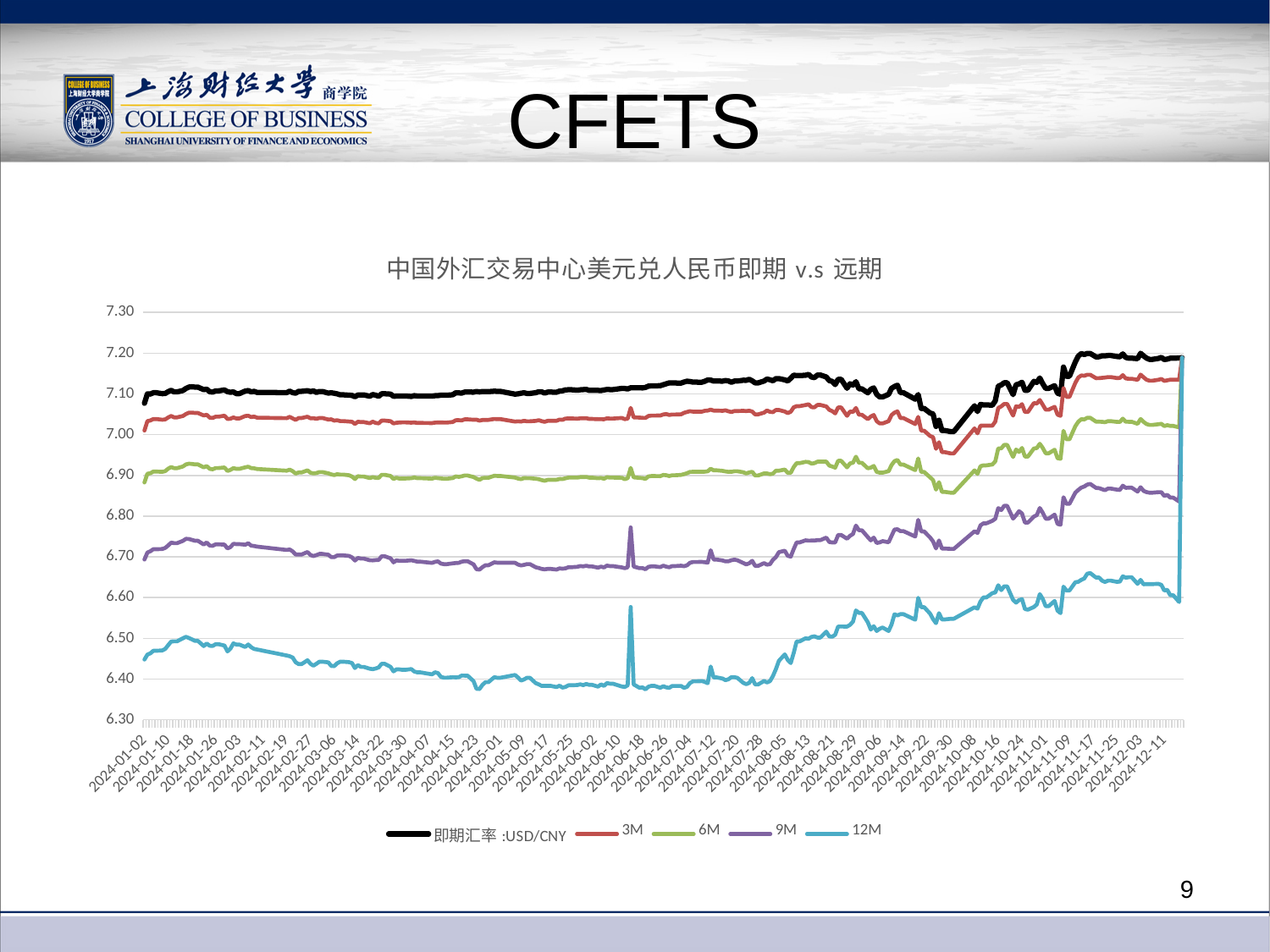

# CFETS

### Chart: 中国外汇交易中心美元兑人民币即期v.s 远期

| Category | 即期汇率:USD/CNY | 3M | 6M | 9M | 12M |
|---|---|---|---|---|---|
| 45293 | 7.077 | 7.010324 | 6.882724 | 6.693423999999999 | 6.4479239999999995 |
| 45294 | 7.1002 | 7.03325 | 6.90405 | 6.71055 | 6.46005 |
| 45295 | 7.0997 | 7.03481 | 6.90531 | 6.7138100000000005 | 6.463260000000001 |
| 45296 | 7.1029 | 7.0383 | 6.9094 | 6.7188 | 6.4695 |
| 45297 | 7.1029 | 7.0383 | 6.9094 | 6.7188 | 6.4695 |
| 45299 | 7.1006 | 7.0366 | 6.9087 | 6.7192 | 6.4703 |
| 45300 | 7.101 | 7.037376 | 6.910476 | 6.721976 | 6.4739759999999995 |
| 45301 | 7.1055 | 7.0423100000000005 | 6.916510000000001 | 6.72801 | 6.48331 |
| 45302 | 7.1087 | 7.0458 | 6.9205 | 6.7349 | 6.4921 |
| 45303 | 7.105 | 7.042349000000001 | 6.917849 | 6.733599000000001 | 6.492699000000001 |
| 45304 | 7.105 | 7.042349000000001 | 6.917849 | 6.733599000000001 | 6.492699000000001 |
| 45306 | 7.1084 | 7.045913 | 6.922013 | 6.739413 | 6.500313 |
| 45307 | 7.1134 | 7.0506 | 6.9270000000000005 | 6.7442 | 6.5037 |
| 45308 | 7.1168 | 7.053901 | 6.9287019999999995 | 6.743802 | 6.500801999999999 |
| 45309 | 7.1174 | 7.0540199999999995 | 6.92812 | 6.74172 | 6.49752 |
| 45310 | 7.1167 | 7.05336 | 6.92711 | 6.73961 | 6.49391 |
| 45311 | 7.1167 | 7.05336 | 6.92711 | 6.73961 | 6.49391 |
| 45313 | 7.1105 | 7.047 | 6.9197 | 6.7303 | 6.4811 |
| 45314 | 7.1117 | 7.04878 | 6.92298 | 6.7352799999999995 | 6.487279999999999 |
| 45315 | 7.1053 | 7.041799999999999 | 6.916099999999999 | 6.727599999999999 | 6.481849999999999 |
| 45316 | 7.1044 | 7.040922 | 6.914922 | 6.727122 | 6.481322 |
| 45317 | 7.1074 | 7.044087 | 6.918087 | 6.730687 | 6.485587 |
| 45318 | 7.1074 | 7.044085 | 6.918085 | 6.730684999999999 | 6.4855849999999995 |
| 45320 | 7.1097 | 7.046549 | 6.919449 | 6.730049 | 6.482249 |
| 45321 | 7.1055 | 7.038483 | 6.910883 | 6.720683 | 6.467983 |
| 45322 | 7.1039 | 7.0391 | 6.9135 | 6.72395 | 6.47485 |
| 45323 | 7.1049 | 7.042301 | 6.9179010000000005 | 6.732081000000001 | 6.487681000000001 |
| 45324 | 7.1006 | 7.0397 | 6.9161 | 6.7313 | 6.4847 |
| 45325 | 7.1006 | 7.0397 | 6.9161 | 6.7313 | 6.4847 |
| 45327 | 7.107 | 7.045756 | 6.919756 | 6.729755999999999 | 6.478905999999999 |
| 45328 | 7.1082 | 7.0464 | 6.9214 | 6.7334000000000005 | 6.485 |
| 45329 | 7.1049 | 7.043140999999999 | 6.917940999999999 | 6.727440999999999 | 6.478140999999999 |
| 45330 | 7.1063 | 7.044319 | 6.917419 | 6.7266189999999995 | 6.474019999999999 |
| 45331 | 7.1036 | 7.041675000000001 | 6.915675 | 6.725175 | 6.472675 |
| 45341 | 7.1032 | 7.04045 | 6.9116 | 6.71688 | 6.457879999999999 |
| 45342 | 7.1068 | 7.043699999999999 | 6.914193999999999 | 6.7181939999999996 | 6.456093999999999 |
| 45343 | 7.103 | 7.039759999999999 | 6.910259999999999 | 6.713409999999999 | 6.452909999999998 |
| 45344 | 7.1018 | 7.0363 | 6.9045819999999996 | 6.705781999999999 | 6.441281999999999 |
| 45345 | 7.1064 | 7.040806 | 6.907306 | 6.705806 | 6.436806 |
| 45346 | 7.1064 | 7.040806 | 6.907306 | 6.705806 | 6.436806 |
| 45348 | 7.108 | 7.044 | 6.9124 | 6.7119 | 6.446216 |
| 45349 | 7.1057 | 7.040039999999999 | 6.906496999999999 | 6.704576999999999 | 6.4374829999999985 |
| 45350 | 7.1075 | 7.0405 | 6.904945 | 6.701944999999999 | 6.432944999999999 |
| 45351 | 7.1036 | 7.0388 | 6.905788 | 6.704288 | 6.437588 |
| 45352 | 7.1059 | 7.0409 | 6.908188 | 6.707188 | 6.442688 |
| 45353 | 7.1059 | 7.0409 | 6.908188 | 6.707188 | 6.442688 |
| 45355 | 7.102 | 7.0370740000000005 | 6.905062000000001 | 6.705262000000001 | 6.441062000000001 |
| 45356 | 7.1027 | 7.037559 | 6.902559 | 6.699359 | 6.432359 |
| 45357 | 7.1016 | 7.034421 | 6.900781 | 6.699281 | 6.431782 |
| 45358 | 7.1002 | 7.03535 | 6.902950000000001 | 6.70335 | 6.438750000000001 |
| 45359 | 7.0978 | 7.033329 | 6.901994 | 6.7036940000000005 | 6.442694 |
| 45360 | 7.0978 | 7.033315 | 6.90198 | 6.70368 | 6.44268 |
| 45362 | 7.0969 | 7.032273 | 6.900373 | 6.702273 | 6.441573 |
| 45363 | 7.0963 | 7.031589 | 6.897189 | 6.698789 | 6.439289 |
| 45364 | 7.093 | 7.026313 | 6.891113 | 6.690913 | 6.427113 |
| 45365 | 7.0974 | 7.0317870000000005 | 6.898087 | 6.697437000000001 | 6.434337000000001 |
| 45366 | 7.0975 | 7.030865 | 6.897165 | 6.695665 | 6.429965 |
| 45367 | 7.0975 | 7.0308660000000005 | 6.897166 | 6.695666 | 6.429966 |
| 45369 | 7.0943 | 7.027901 | 6.893501 | 6.6916009999999995 | 6.425451 |
| 45370 | 7.0985 | 7.031874999999999 | 6.895574999999999 | 6.691374999999999 | 6.424374999999999 |
| 45371 | 7.0968 | 7.028788 | 6.894088 | 6.692088 | 6.425988 |
| 45372 | 7.0942 | 7.027705 | 6.893855 | 6.692355 | 6.428655 |
| 45373 | 7.1004 | 7.034599 | 6.901499 | 6.701499 | 6.437699 |
| 45374 | 7.1004 | 7.034599 | 6.901499 | 6.701499 | 6.437699 |
| 45376 | 7.0996 | 7.033125999999999 | 6.898625999999999 | 6.696406 | 6.430006 |
| 45377 | 7.0943 | 7.0275549999999996 | 6.8911549999999995 | 6.686455 | 6.418855 |
| 45378 | 7.0946 | 7.029199 | 6.894399 | 6.691399 | 6.423899 |
| 45379 | 7.0948 | 7.029861 | 6.892061 | 6.69004 | 6.42384 |
| 45380 | 7.095 | 7.0301 | 6.89245 | 6.6903500000000005 | 6.422750000000001 |
| 45381 | 7.095 | 7.0301 | 6.89245 | 6.6903500000000005 | 6.422750000000001 |
| 45383 | 7.0938 | 7.0294 | 6.8932 | 6.6917 | 6.4247 |
| 45384 | 7.0957 | 7.03 | 6.8950000000000005 | 6.69 | 6.4187 |
| 45385 | 7.0949 | 7.0288 | 6.8933 | 6.688204 | 6.416509 |
| 45386 | 7.0949 | 7.0288 | 6.8933 | 6.688204 | 6.416509 |
| 45390 | 7.0947 | 7.0283999999999995 | 6.8919999999999995 | 6.685205999999999 | 6.411611999999999 |
| 45391 | 7.0956 | 7.0295000000000005 | 6.8942000000000005 | 6.6877 | 6.4167000000000005 |
| 45392 | 7.0959 | 7.029850000000001 | 6.893250000000001 | 6.688950000000001 | 6.4147500000000015 |
| 45393 | 7.0968 | 7.03005 | 6.89255 | 6.68345 | 6.40525 |
| 45394 | 7.0967 | 7.0296 | 6.8918 | 6.6821 | 6.4035 |
| 45395 | 7.0967 | 7.0296 | 6.8918 | 6.6821 | 6.4035 |
| 45397 | 7.0979 | 7.0311 | 6.8935 | 6.684 | 6.4045000000000005 |
| 45398 | 7.1028 | 7.0354 | 6.8975 | 6.6849 | 6.4041999999999994 |
| 45399 | 7.1025 | 7.0355 | 6.8964 | 6.6853 | 6.404599999999999 |
| 45400 | 7.102 | 7.03496 | 6.89776 | 6.68816 | 6.40866 |
| 45401 | 7.1046 | 7.03757 | 6.89982 | 6.68932 | 6.40852 |
| 45402 | 7.1046 | 7.03757 | 6.89982 | 6.68932 | 6.40852 |
| 45404 | 7.1043 | 7.0365 | 6.896 | 6.6815 | 6.395 |
| 45405 | 7.1059 | 7.0367 | 6.8921 | 6.6696 | 6.3761 |
| 45406 | 7.1048 | 7.0344 | 6.8891 | 6.6687 | 6.3757 |
| 45407 | 7.1058 | 7.03605 | 6.893350000000001 | 6.67475 | 6.385750000000001 |
| 45408 | 7.1056 | 7.036299 | 6.894099 | 6.679399 | 6.392399 |
| 45409 | 7.1056 | 7.036299 | 6.894099 | 6.679399 | 6.392399 |
| 45411 | 7.1066 | 7.03845 | 6.89915 | 6.686649999999999 | 6.404649999999999 |
| 45412 | 7.1063 | 7.0382 | 6.8987 | 6.6857 | 6.4032 |
| 45413 | 7.1063 | 7.0382 | 6.8987 | 6.6857 | 6.4032 |
| 45418 | 7.0994 | 7.0321 | 6.89475 | 6.68545 | 6.41005 |
| 45419 | 7.1002 | 7.03284 | 6.8922300000000005 | 6.68123 | 6.4040300000000006 |
| 45420 | 7.1016 | 7.03205 | 6.890839 | 6.678839 | 6.396339 |
| 45421 | 7.1028 | 7.033984 | 6.893384 | 6.680184000000001 | 6.398974000000001 |
| 45422 | 7.1011 | 7.0328 | 6.8932 | 6.6822 | 6.4032 |
| 45423 | 7.1011 | 7.0328 | 6.8932 | 6.6822 | 6.4032 |
| 45425 | 7.103 | 7.033799999999999 | 6.891799999999999 | 6.674299999999999 | 6.389899999999999 |
| 45426 | 7.1053 | 7.035499 | 6.890699 | 6.672699 | 6.387052 |
| 45427 | 7.1049 | 7.033100999999999 | 6.888501 | 6.670300999999999 | 6.383201 |
| 45428 | 7.102 | 7.0315 | 6.886900000000001 | 6.669300000000001 | 6.383300000000001 |
| 45429 | 7.1045 | 7.03395 | 6.88915 | 6.67045 | 6.38345 |
| 45430 | 7.1045 | 7.03395 | 6.88915 | 6.67045 | 6.38345 |
| 45432 | 7.1042 | 7.034038 | 6.8893379999999995 | 6.668837999999999 | 6.380437999999999 |
| 45433 | 7.1069 | 7.03702 | 6.89122 | 6.67162 | 6.38387 |
| 45434 | 7.1077 | 7.036412 | 6.891012 | 6.6709119999999995 | 6.379111999999999 |
| 45435 | 7.1098 | 7.0394559999999995 | 6.892956 | 6.671756 | 6.380756 |
| 45436 | 7.1102 | 7.039874999999999 | 6.894575 | 6.674575 | 6.384775 |
| 45437 | 7.1102 | 7.039874999999999 | 6.894575 | 6.674575 | 6.384775 |
| 45439 | 7.1091 | 7.03916 | 6.89461 | 6.67561 | 6.38541 |
| 45440 | 7.1101 | 7.040006 | 6.895806 | 6.677406 | 6.387106 |
| 45441 | 7.1106 | 7.04047 | 6.89587 | 6.6766700000000005 | 6.3851700000000005 |
| 45442 | 7.1111 | 7.040475000000001 | 6.896175 | 6.678175 | 6.388075000000001 |
| 45443 | 7.1088 | 7.038556 | 6.894456 | 6.676456 | 6.3858559999999995 |
| 45444 | 7.1088 | 7.038556 | 6.894456 | 6.676456 | 6.3858559999999995 |
| 45446 | 7.1086 | 7.038 | 6.893000000000001 | 6.673500000000001 | 6.381500000000001 |
| 45447 | 7.1083 | 7.0380009999999995 | 6.893700999999999 | 6.676000999999999 | 6.387001 |
| 45448 | 7.1097 | 7.037710000000001 | 6.89181 | 6.674110000000001 | 6.383310000000001 |
| 45449 | 7.1108 | 7.040055000000001 | 6.8956550000000005 | 6.678555 | 6.390205 |
| 45450 | 7.1106 | 7.0394 | 6.8946499999999995 | 6.67725 | 6.38875 |
| 45451 | 7.1106 | 7.0394 | 6.8946499999999995 | 6.67725 | 6.38875 |
| 45454 | 7.1135 | 7.041015 | 6.894115 | 6.6741150000000005 | 6.381915 |
| 45455 | 7.1133 | 7.0381 | 6.8907 | 6.6723 | 6.3808 |
| 45456 | 7.1122 | 7.0393419999999995 | 6.893342 | 6.674341999999999 | 6.384741999999999 |
| 45457 | 7.1151 | 7.065655 | 6.918455 | 6.772355999999999 | 6.5770219999999995 |
| 45458 | 7.1151 | 7.042425 | 6.895225 | 6.676025 | 6.387025 |
| 45460 | 7.1149 | 7.04191 | 6.89391 | 6.67221 | 6.3785099999999995 |
| 45461 | 7.1148 | 7.041225 | 6.893225 | 6.6724250000000005 | 6.379825 |
| 45462 | 7.1159 | 7.041105 | 6.8915049999999995 | 6.6697049999999996 | 6.374705 |
| 45463 | 7.1192 | 7.04581 | 6.89761 | 6.67541 | 6.381410000000001 |
| 45464 | 7.1196 | 7.0468 | 6.8984000000000005 | 6.6767 | 6.3834 |
| 45465 | 7.1196 | 7.0468 | 6.8984000000000005 | 6.6767 | 6.3834 |
| 45467 | 7.1201 | 7.0469 | 6.89816 | 6.67486 | 6.37856 |
| 45468 | 7.1225 | 7.049569999999999 | 6.901153999999999 | 6.678344999999999 | 6.3825449999999995 |
| 45469 | 7.1248 | 7.050587999999999 | 6.900487999999999 | 6.675987999999999 | 6.379688 |
| 45470 | 7.127 | 7.048425 | 6.898425 | 6.674524999999999 | 6.378524999999999 |
| 45471 | 7.1268 | 7.049431 | 6.900431 | 6.677331000000001 | 6.3831310000000006 |
| 45472 | 7.1268 | 7.049431 | 6.900431 | 6.677331000000001 | 6.3831310000000006 |
| 45474 | 7.1265 | 7.049825 | 6.901225 | 6.678225 | 6.383225 |
| 45475 | 7.1291 | 7.053555 | 6.903255000000001 | 6.677055 | 6.378555 |
| 45476 | 7.1312 | 7.05565 | 6.90525 | 6.679119999999999 | 6.38092 |
| 45477 | 7.1305 | 7.0576 | 6.9086 | 6.685398999999999 | 6.390299 |
| 45478 | 7.1289 | 7.05655 | 6.908849999999999 | 6.6873499999999995 | 6.39455 |
| 45479 | 7.1289 | 7.05655 | 6.908849999999999 | 6.6873499999999995 | 6.39455 |
| 45481 | 7.1286 | 7.056347 | 6.909147 | 6.687647 | 6.395047 |
| 45482 | 7.131 | 7.058555 | 6.909055 | 6.686905 | 6.393305000000001 |
| 45483 | 7.1342 | 7.0591159999999995 | 6.910066 | 6.685765999999999 | 6.389866 |
| 45484 | 7.1339 | 7.06135 | 6.91635 | 6.716150000000001 | 6.430750000000001 |
| 45485 | 7.1315 | 7.0591099999999996 | 6.912509999999999 | 6.693409999999999 | 6.404209999999999 |
| 45486 | 7.1315 | 7.0591099999999996 | 6.912509999999999 | 6.693409999999999 | 6.404209999999999 |
| 45488 | 7.1313 | 7.05848 | 6.91118 | 6.69118 | 6.4013800000000005 |
| 45489 | 7.1328 | 7.059794999999999 | 6.909694999999999 | 6.688895 | 6.397295 |
| 45490 | 7.1318 | 7.05719 | 6.90869 | 6.68919 | 6.39969 |
| 45491 | 7.1285 | 7.055499999999999 | 6.908799999999999 | 6.6918 | 6.4048 |
| 45492 | 7.1315 | 7.057963 | 6.910163 | 6.693212 | 6.404661 |
| 45493 | 7.1315 | 7.057963 | 6.910163 | 6.691663 | 6.403112 |
| 45495 | 7.1335 | 7.0584999999999996 | 6.907699999999999 | 6.684899999999999 | 6.390749999999999 |
| 45496 | 7.1334 | 7.057848 | 6.904738 | 6.681438 | 6.387638 |
| 45497 | 7.1358 | 7.058851 | 6.907350999999999 | 6.6843509999999995 | 6.390751 |
| 45498 | 7.1321 | 7.056619 | 6.908819 | 6.690319000000001 | 6.402319 |
| 45499 | 7.127 | 7.0497499999999995 | 6.899749999999999 | 6.677749999999999 | 6.386749999999998 |
| 45500 | 7.127 | 7.0497499999999995 | 6.899749999999999 | 6.677749999999999 | 6.386749999999998 |
| 45502 | 7.1316 | 7.054024999999999 | 6.9049249999999995 | 6.684625 | 6.3954249999999995 |
| 45503 | 7.1364 | 7.059295 | 6.904795 | 6.680795 | 6.391795 |
| 45504 | 7.1346 | 7.0559389999999995 | 6.9031389999999995 | 6.682138999999999 | 6.3951389999999995 |
| 45505 | 7.1323 | 7.055263 | 6.904263 | 6.692737 | 6.4075370000000005 |
| 45506 | 7.1376 | 7.060535 | 6.911535 | 6.699431 | 6.424430999999999 |
| 45507 | 7.1376 | 7.060535 | 6.911535 | 6.711535 | 6.444934999999999 |
| 45509 | 7.1345 | 7.0568 | 6.9143 | 6.7151 | 6.4605999999999995 |
| 45510 | 7.1318 | 7.052931 | 6.906231 | 6.702434 | 6.446934000000001 |
| 45511 | 7.1386 | 7.056297000000001 | 6.906497000000001 | 6.700597000000001 | 6.439397000000001 |
| 45512 | 7.146 | 7.0672 | 6.9205 | 6.7191 | 6.4641 |
| 45513 | 7.1449 | 7.07005 | 6.9300500000000005 | 6.73545 | 6.49245 |
| 45514 | 7.1449 | 7.07005 | 6.9300500000000005 | 6.73545 | 6.49245 |
| 45516 | 7.1458 | 7.072701 | 6.933201 | 6.740601000000001 | 6.500101000000001 |
| 45517 | 7.1479 | 7.074556 | 6.932756 | 6.739756000000001 | 6.498956000000001 |
| 45518 | 7.1415 | 7.067495 | 6.928895 | 6.7399949999999995 | 6.503494999999999 |
| 45519 | 7.1399 | 7.067 | 6.93 | 6.739999999999999 | 6.504999999999999 |
| 45520 | 7.1464 | 7.0729869999999995 | 6.933787 | 6.7410369999999995 | 6.501886999999999 |
| 45521 | 7.1464 | 7.0729869999999995 | 6.933787 | 6.7410369999999995 | 6.501886999999999 |
| 45523 | 7.1415 | 7.0693 | 6.9338 | 6.747182 | 6.516381999999999 |
| 45524 | 7.1325 | 7.060960000000001 | 6.9241600000000005 | 6.73636 | 6.50476 |
| 45525 | 7.1307 | 7.057717 | 6.921667 | 6.735367 | 6.504067 |
| 45526 | 7.1228 | 7.052169999999999 | 6.918969999999999 | 6.735569999999999 | 6.508769999999999 |
| 45527 | 7.1358 | 7.06678 | 6.935779999999999 | 6.753779999999999 | 6.529079999999999 |
| 45528 | 7.1358 | 7.06678 | 6.935779999999999 | 6.753779999999999 | 6.529079999999999 |
| 45530 | 7.1139 | 7.04625 | 6.91975 | 6.7444999999999995 | 6.5287999999999995 |
| 45531 | 7.1249 | 7.056900000000001 | 6.9294 | 6.7518 | 6.5332 |
| 45532 | 7.1216 | 7.0556 | 6.9311 | 6.7562999999999995 | 6.541099999999999 |
| 45533 | 7.1299 | 7.06555 | 6.94585 | 6.7768500000000005 | 6.568350000000001 |
| 45534 | 7.1124 | 7.0488 | 6.930964 | 6.765364 | 6.562364 |
| 45535 | 7.1124 | 7.0488 | 6.930964 | 6.765364 | 6.562364 |
| 45537 | 7.1027 | 7.0379499999999995 | 6.91745 | 6.74855 | 6.53955 |
| 45538 | 7.1112 | 7.044501 | 6.919001000000001 | 6.740501000000001 | 6.521501000000001 |
| 45539 | 7.1148 | 7.0482499999999995 | 6.9232499999999995 | 6.747249999999999 | 6.529749999999999 |
| 45540 | 7.0989 | 7.0331 | 6.908766 | 6.734066 | 6.518066 |
| 45541 | 7.0925 | 7.027557 | 6.906757 | 6.735589 | 6.523589 |
| 45542 | 7.0925 | 7.027557 | 6.906757 | 6.7385589999999995 | 6.526559 |
| 45544 | 7.0989 | 7.033075 | 6.910275 | 6.735775 | 6.517975 |
| 45545 | 7.1136 | 7.048201 | 6.925401 | 6.751601 | 6.533901 |
| 45546 | 7.1182 | 7.0540009999999995 | 6.935001 | 6.767201 | 6.559101 |
| 45547 | 7.1214 | 7.0571 | 6.9379 | 6.7678 | 6.5562000000000005 |
| 45548 | 7.103 | 7.0408 | 6.9266 | 6.763299999999999 | 6.559399999999999 |
| 45549 | 7.103 | 7.0408 | 6.9266 | 6.763299999999999 | 6.559399999999999 |
| 45553 | 7.087 | 7.026 | 6.9129 | 6.749899999999999 | 6.545699999999999 |
| 45554 | 7.0983 | 7.043553 | 6.941403 | 6.790803 | 6.599303000000001 |
| 45555 | 7.0644 | 7.009625 | 6.908525 | 6.762525 | 6.576525 |
| 45556 | 7.0644 | 7.009625 | 6.908525 | 6.762525 | 6.576525 |
| 45558 | 7.0531 | 6.996785 | 6.895285 | 6.747485 | 6.560685 |
| 45559 | 7.051 | 6.99376 | 6.88846 | 6.73796 | 6.5472600000000005 |
| 45560 | 7.0202 | 6.96525 | 6.86515 | 6.72075 | 6.53725 |
| 45561 | 7.0354 | 6.98145 | 6.88335 | 6.74025 | 6.56175 |
| 45562 | 7.0101 | 6.957000000000001 | 6.859500000000001 | 6.720400000000001 | 6.5464 |
| 45563 | 7.0101 | 6.957000000000001 | 6.859500000000001 | 6.720400000000001 | 6.5464 |
| 45565 | 7.0074 | 6.9539 | 6.8575 | 6.7195 | 6.548 |
| 45566 | 7.0074 | 6.9539 | 6.8575 | 6.7195 | 6.548 |
| 45573 | 7.0709 | 7.0154 | 6.912299999999999 | 6.762899999999999 | 6.576251999999999 |
| 45574 | 7.0568 | 7.0031 | 6.903699 | 6.7588989999999995 | 6.572899 |
| 45575 | 7.0742 | 7.022047000000001 | 6.922547000000001 | 6.777447 | 6.590647000000001 |
| 45576 | 7.0731 | 7.02205 | 6.92465 | 6.78235 | 6.60035 |
| 45577 | 7.0731 | 7.02205 | 6.92465 | 6.78235 | 6.60035 |
| 45579 | 7.0723 | 7.02195 | 6.92675 | 6.78855 | 6.61095 |
| 45580 | 7.083 | 7.03205 | 6.9346499999999995 | 6.7936499999999995 | 6.61267 |
| 45581 | 7.1191 | 7.06554 | 6.96624 | 6.819739 | 6.630339 |
| 45582 | 7.122 | 7.0694 | 6.9664 | 6.815067 | 6.618267 |
| 45583 | 7.1274 | 7.075428 | 6.9749099999999995 | 6.825309999999999 | 6.627609999999999 |
| 45584 | 7.1274 | 7.0754 | 6.974882 | 6.825282 | 6.627581999999999 |
| 45586 | 7.0982 | 7.04675 | 6.945250000000001 | 6.793950000000001 | 6.5944 |
| 45587 | 7.1223 | 7.0695500000000004 | 6.963450000000001 | 6.802250000000001 | 6.587700000000001 |
| 45588 | 7.1245 | 7.0680000000000005 | 6.9575000000000005 | 6.812228 | 6.5937280000000005 |
| 45589 | 7.1286 | 7.074851 | 6.967351 | 6.806401 | 6.596201 |
| 45590 | 7.109 | 7.0557 | 6.9463 | 6.7843 | 6.572005 |
| 45591 | 7.109 | 7.0557 | 6.9463 | 6.7843 | 6.5703 |
| 45593 | 7.1307 | 7.07744 | 6.96594 | 6.79894 | 6.57684 |
| 45594 | 7.1283 | 7.076425 | 6.967125 | 6.802475 | 6.583175000000001 |
| 45595 | 7.139 | 7.085100000000001 | 6.9777000000000005 | 6.82 | 6.6085 |
| 45596 | 7.125 | 7.073424 | 6.9673240000000005 | 6.808324000000001 | 6.596824000000001 |
| 45597 | 7.1135 | 7.061249 | 6.954249 | 6.793849 | 6.578949 |
| 45598 | 7.1135 | 7.061249 | 6.954249 | 6.793849 | 6.578949 |
| 45600 | 7.1203 | 7.06839 | 6.96294 | 6.803789999999999 | 6.591779999999999 |
| 45601 | 7.1016 | 7.04905 | 6.942239000000001 | 6.780939000000001 | 6.567939000000001 |
| 45602 | 7.0993 | 7.046251000000001 | 6.940751000000001 | 6.778951 | 6.5619510000000005 |
| 45603 | 7.1659 | 7.114553 | 7.009453 | 6.846403 | 6.6269029999999995 |
| 45604 | 7.1433 | 7.092675 | 6.988505 | 6.830205 | 6.617205 |
| 45605 | 7.1433 | 7.092675 | 6.988505 | 6.830205 | 6.617405000000001 |
| 45607 | 7.1786 | 7.12725 | 7.02085 | 6.8576500000000005 | 6.637650000000001 |
| 45608 | 7.1927 | 7.14015 | 7.03165 | 6.86435 | 6.63885 |
| 45609 | 7.1991 | 7.145251 | 7.037951 | 6.870050999999999 | 6.6435509999999995 |
| 45610 | 7.1966 | 7.14455 | 7.0371999999999995 | 6.872699999999999 | 6.646899999999999 |
| 45611 | 7.1992 | 7.147061 | 7.041361 | 6.877461 | 6.658561000000001 |
| 45612 | 7.1992 | 7.147061 | 7.041361 | 6.879161 | 6.660261 |
| 45614 | 7.1907 | 7.1385499999999995 | 7.0318499999999995 | 6.8691699999999996 | 6.648949999999999 |
| 45615 | 7.1911 | 7.138655999999999 | 7.031855999999999 | 6.8687309999999995 | 6.6492309999999994 |
| 45616 | 7.1935 | 7.139344 | 7.0314440000000005 | 6.866144 | 6.641644 |
| 45617 | 7.1934 | 7.140124999999999 | 7.030474999999999 | 6.863649999999999 | 6.638449999999999 |
| 45618 | 7.1942 | 7.141208000000001 | 7.033108 | 6.8676580000000005 | 6.6416580000000005 |
| 45619 | 7.1942 | 7.141208000000001 | 7.033108 | 6.8676580000000005 | 6.6416580000000005 |
| 45621 | 7.1918 | 7.1389 | 7.0314 | 6.8651 | 6.6387 |
| 45622 | 7.191 | 7.1391 | 7.0311 | 6.864376 | 6.639276 |
| 45623 | 7.1982 | 7.14605 | 7.03925 | 6.87475 | 6.65234 |
| 45624 | 7.1894 | 7.1379 | 7.0317 | 6.8694999999999995 | 6.6488 |
| 45625 | 7.1877 | 7.137125 | 7.031625 | 6.869925 | 6.6499250000000005 |
| 45626 | 7.1877 | 7.137125 | 7.031625 | 6.869925 | 6.6499250000000005 |
| 45628 | 7.1865 | 7.13465 | 7.026549999999999 | 6.86025 | 6.63375 |
| 45629 | 7.1996 | 7.1473 | 7.0384 | 6.8709 | 6.6434 |
| 45630 | 7.1934 | 7.1408499999999995 | 7.031499999999999 | 6.861999999999999 | 6.632699999999999 |
| 45631 | 7.1879 | 7.13485 | 7.02607 | 6.85908 | 6.633279999999999 |
| 45632 | 7.1848 | 7.132411 | 7.023911 | 6.857611 | 6.633111 |
| 45633 | 7.1848 | 7.132411 | 7.023911 | 6.857611 | 6.633111 |
| 45635 | 7.187 | 7.13459 | 7.02559 | 6.85879 | 6.63379 |
| 45636 | 7.1896 | 7.1367 | 7.0267 | 6.8588 | 6.6312999999999995 |
| 45637 | 7.1843 | 7.131950000000001 | 7.021050000000001 | 6.8496500000000005 | 6.6171500000000005 |
| 45638 | 7.1854 | 7.133350999999999 | 7.023250999999999 | 6.852250999999999 | 6.619150999999999 |
| 45639 | 7.1876 | 7.13485 | 7.02155 | 6.8454500000000005 | 6.605950000000001 |
| 45640 | 7.1876 | 7.13485 | 7.02155 | 6.8454500000000005 | 6.605950000000001 |
| 45642 | 7.1882 | 7.13465 | 7.0177499999999995 | 6.83585 | 6.58915 |
| 45643 | 7.1891 | 7.1891 | 7.1891 | 7.1891 | 7.1891 |
9